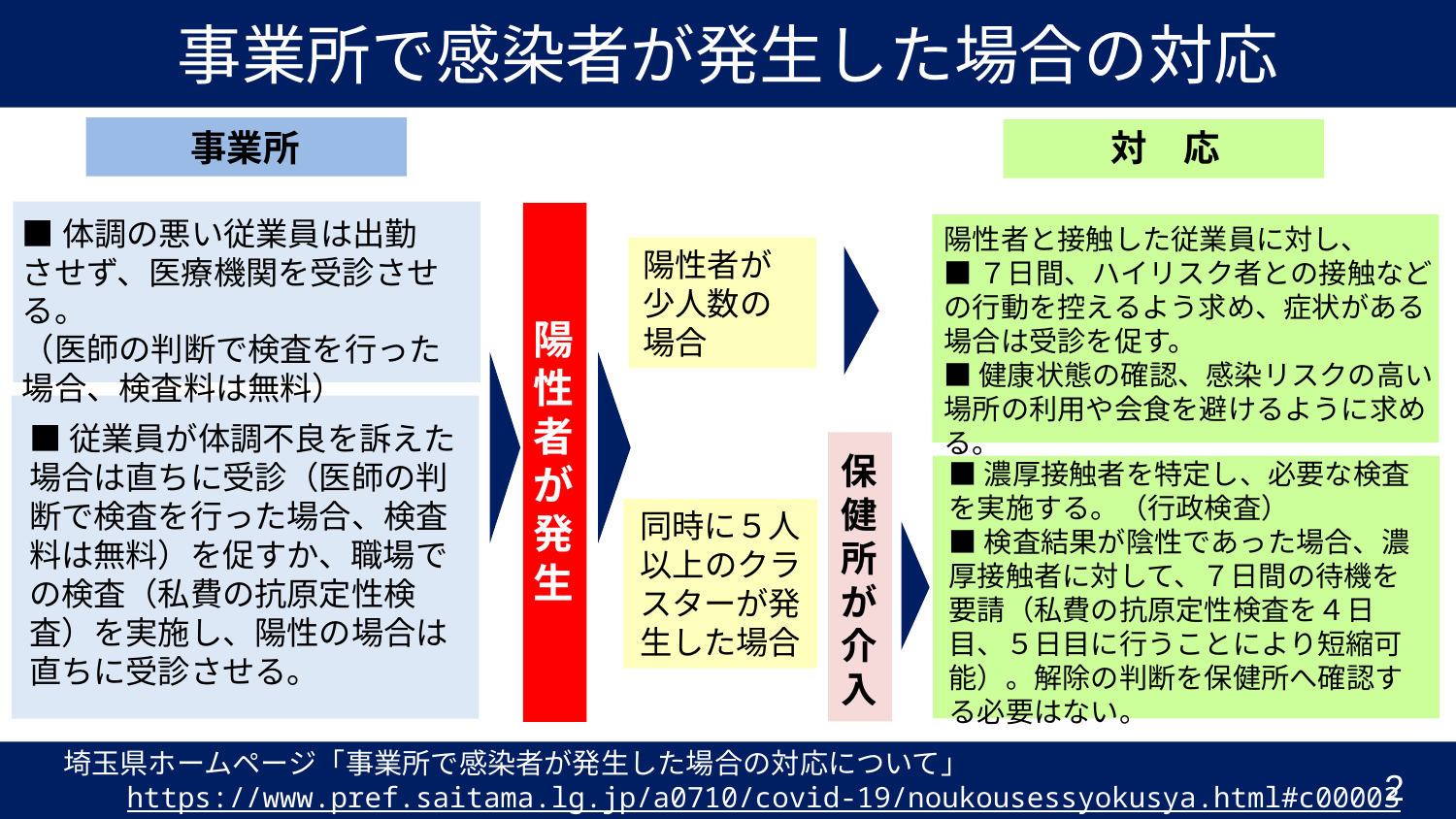

事業所で感染者が発生した場合の対応

事業所
対　応

■体調の悪い従業員は出勤
させず、医療機関を受診させる。
（医師の判断で検査を行った場合、検査料は無料）

陽性者が発生

陽性者と接触した従業員に対し、
■７日間、ハイリスク者との接触などの行動を控えるよう求め、症状がある場合は受診を促す。
■健康状態の確認、感染リスクの高い場所の利用や会食を避けるように求める。

陽性者が少人数の場合

■従業員が体調不良を訴えた場合は直ちに受診（医師の判断で検査を行った場合、検査料は無料）を促すか、職場での検査（私費の抗原定性検査）を実施し、陽性の場合は直ちに受診させる。

保健所が介入

■濃厚接触者を特定し、必要な検査を実施する。（行政検査）
■検査結果が陰性であった場合、濃厚接触者に対して、７日間の待機を要請（私費の抗原定性検査を４日目、５日目に行うことにより短縮可能）。解除の判断を保健所へ確認する必要はない。

同時に５人以上のクラスターが発生した場合

　　埼玉県ホームページ「事業所で感染者が発生した場合の対応について」
　　　　https://www.pref.saitama.lg.jp/a0710/covid-19/noukousessyokusya.html#c00003
2